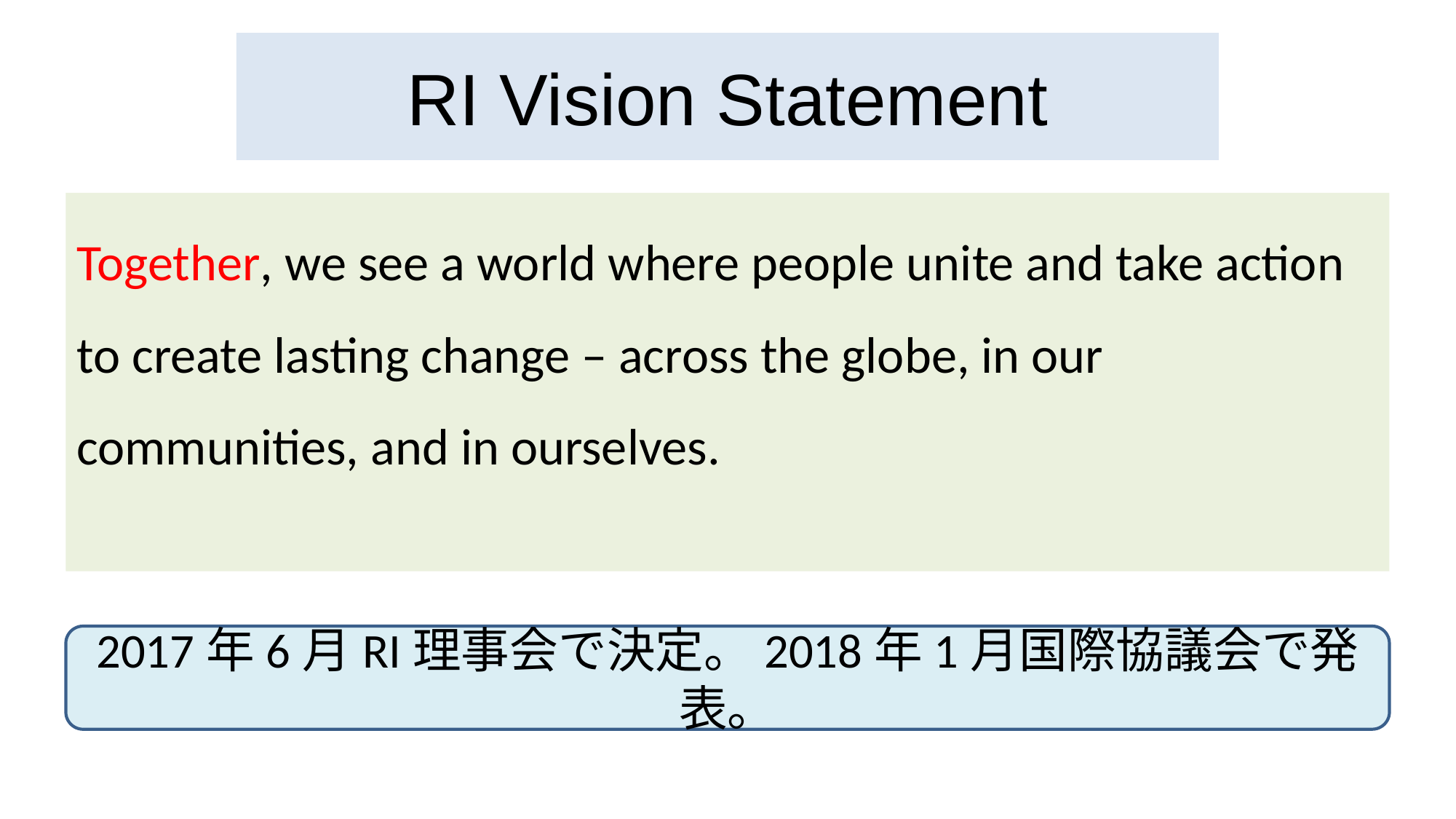

# RI Vision Statement
Together, we see a world where people unite and take action to create lasting change – across the globe, in our communities, and in ourselves.

2017年6月RI理事会で決定。2018年1月国際協議会で発表。